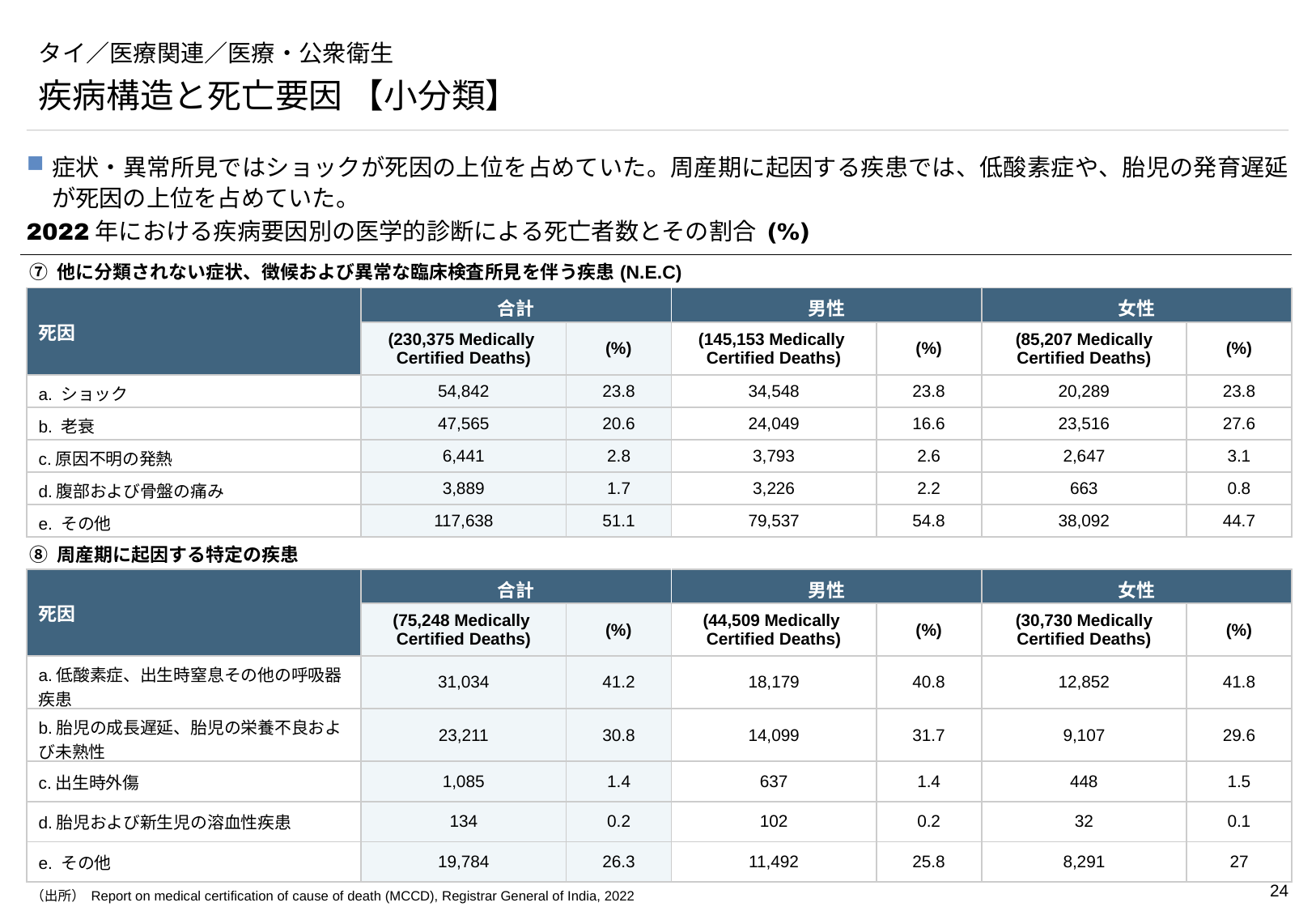

# タイ／医療関連／医療・公衆衛生
疾病構造と死亡要因 【小分類】
症状・異常所見ではショックが死因の上位を占めていた。周産期に起因する疾患では、低酸素症や、胎児の発育遅延が死因の上位を占めていた。
2022年における疾病要因別の医学的診断による死亡者数とその割合 (%)
⑦ 他に分類されない症状、徴候および異常な臨床検査所見を伴う疾患(N.E.C)
| 死因 | 合計 |  | 男性 |  | 女性 |  |
| --- | --- | --- | --- | --- | --- | --- |
|  | (230,375 Medically Certified Deaths) | (%) | (145,153 Medically Certified Deaths) | (%) | (85,207 Medically Certified Deaths) | (%) |
| a. ショック | 54,842 | 23.8 | 34,548 | 23.8 | 20,289 | 23.8 |
| b. 老衰 | 47,565 | 20.6 | 24,049 | 16.6 | 23,516 | 27.6 |
| c.原因不明の発熱 | 6,441 | 2.8 | 3,793 | 2.6 | 2,647 | 3.1 |
| d.腹部および骨盤の痛み | 3,889 | 1.7 | 3,226 | 2.2 | 663 | 0.8 |
| e. その他 | 117,638 | 51.1 | 79,537 | 54.8 | 38,092 | 44.7 |
⑧ 周産期に起因する特定の疾患
| 死因 | 合計 |  | 男性 |  | 女性 |  |
| --- | --- | --- | --- | --- | --- | --- |
|  | (75,248 Medically Certified Deaths) | (%) | (44,509 Medically Certified Deaths) | (%) | (30,730 Medically Certified Deaths) | (%) |
| a.低酸素症、出生時窒息その他の呼吸器疾患 | 31,034 | 41.2 | 18,179 | 40.8 | 12,852 | 41.8 |
| b.胎児の成長遅延、胎児の栄養不良および未熟性 | 23,211 | 30.8 | 14,099 | 31.7 | 9,107 | 29.6 |
| c.出生時外傷 | 1,085 | 1.4 | 637 | 1.4 | 448 | 1.5 |
| d.胎児および新生児の溶血性疾患 | 134 | 0.2 | 102 | 0.2 | 32 | 0.1 |
| e. その他 | 19,784 | 26.3 | 11,492 | 25.8 | 8,291 | 27 |
（出所） Report on medical certification of cause of death (MCCD), Registrar General of India, 2022